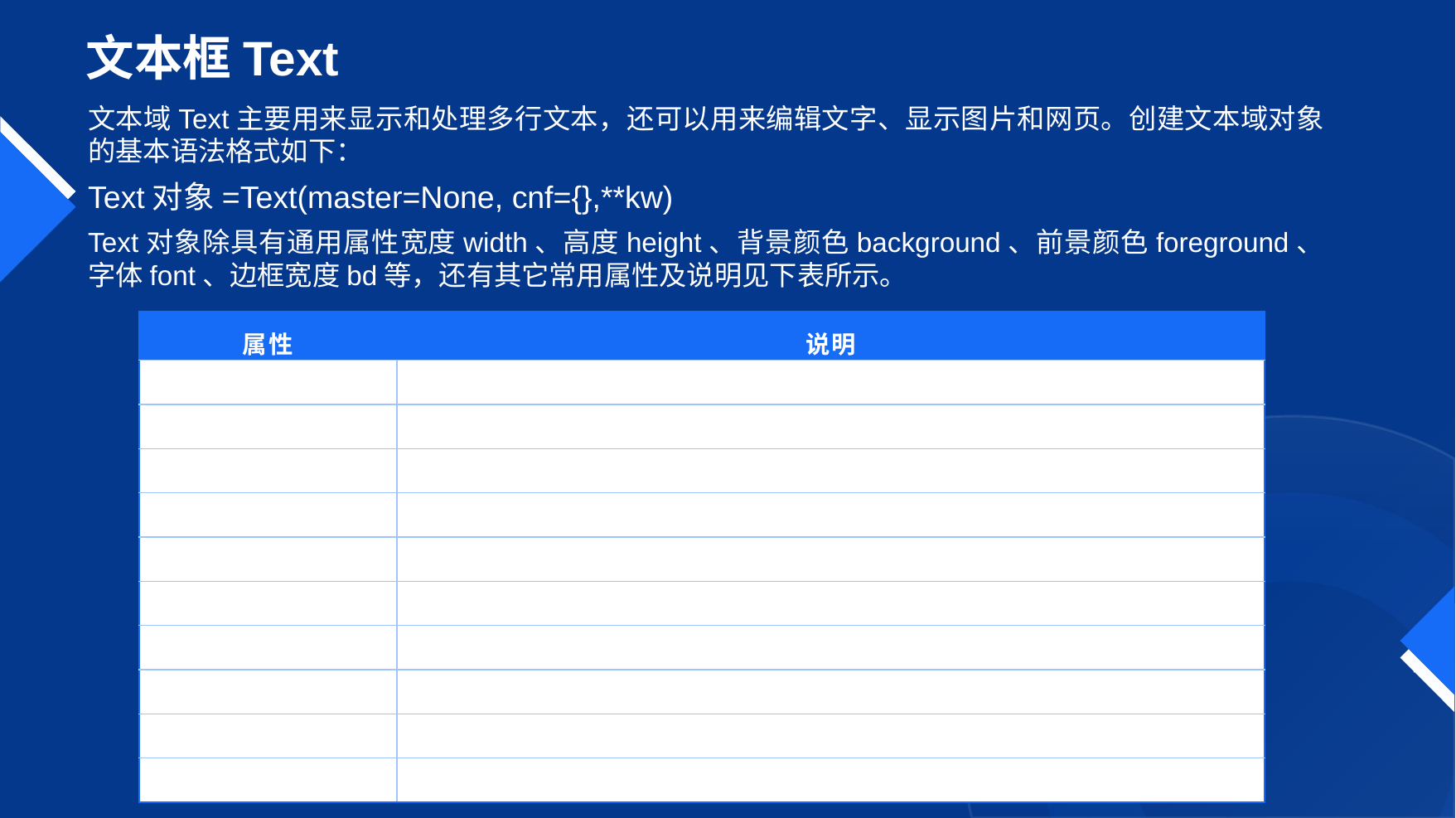

# 文本框Text
文本域Text主要用来显示和处理多行文本，还可以用来编辑文字、显示图片和网页。创建文本域对象的基本语法格式如下：
Text对象=Text(master=None, cnf={},**kw)
Text对象除具有通用属性宽度width、高度height、背景颜色background、前景颜色foreground、字体font、边框宽度bd等，还有其它常用属性及说明见下表所示。

| 属性 | 说明 |
| --- | --- |
| autoseparators | 单词之间的间隔。默认值为1。 |
| exportselection | 是否可以复制选中的文本内容，设为True（可以）、False（不可以） |
| undo | 设为True则开启undo/redo功能，默认是不支持的。 |
| maxundo | 最大Undo的次数。默认是0。 |
| setgrid | 布尔型，为True时，可以让窗口最大化，并显示整个Text控件 |
| spacing1 | 段前间距 |
| spacing2 | 行间距 |
| spacing3 | 段后间距 |
| xscrollcommand | 指定列表框的水平滚动条组件 |
| yscrollcommand | 指定列表框的垂直滚动条组件 |